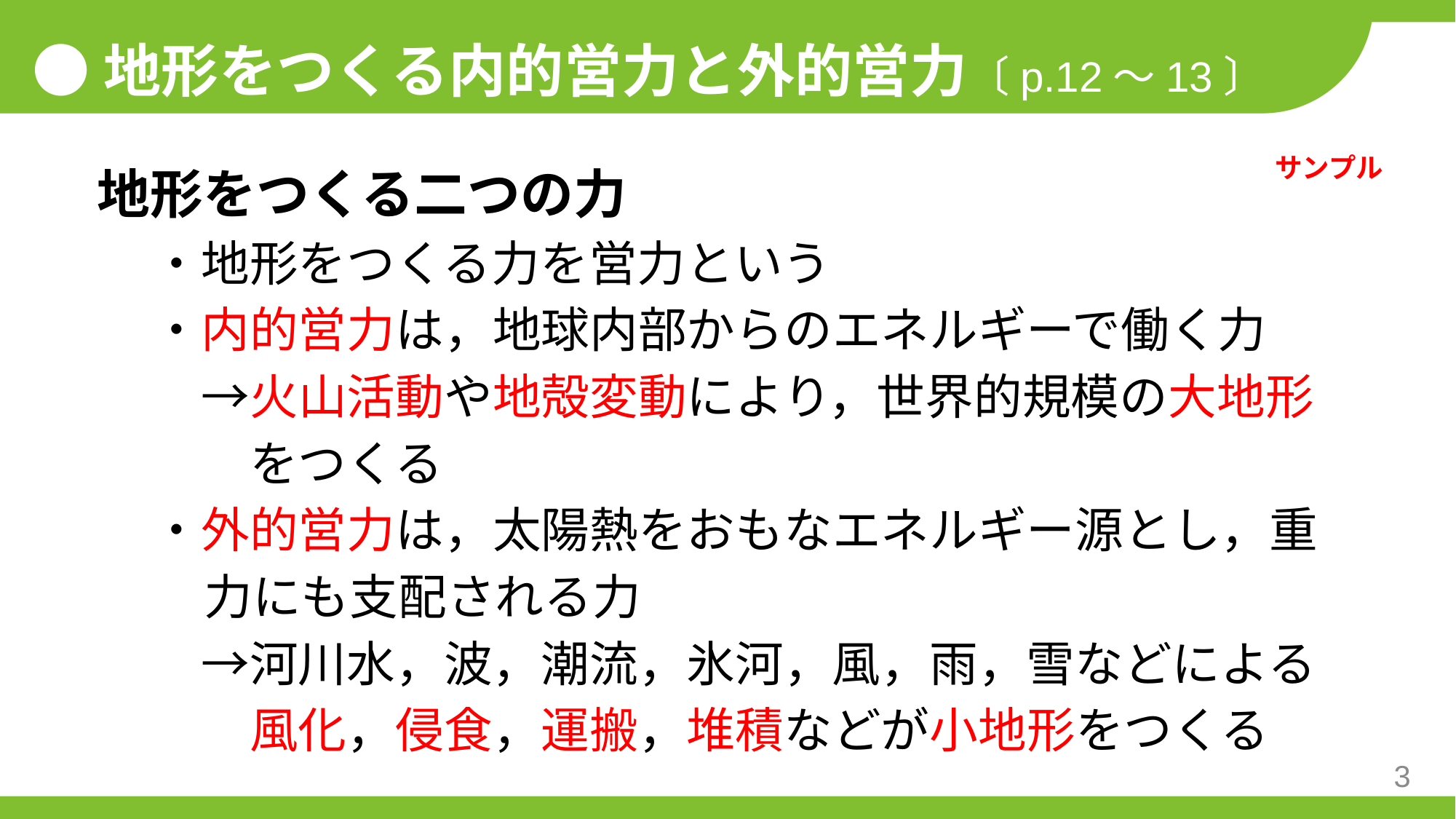

●地形をつくる内的営力と外的営力〔p.12〜13〕
サンプル
地形をつくる二つの力
・地形をつくる力を営力という
・内的営力は，地球内部からのエネルギーで働く力
　→火山活動や地殻変動により，世界的規模の大地形
　　をつくる
・外的営力は，太陽熱をおもなエネルギー源とし，重
力にも支配される力
　→河川水，波，潮流，氷河，風，雨，雪などによる
　　風化，侵食，運搬，堆積などが小地形をつくる